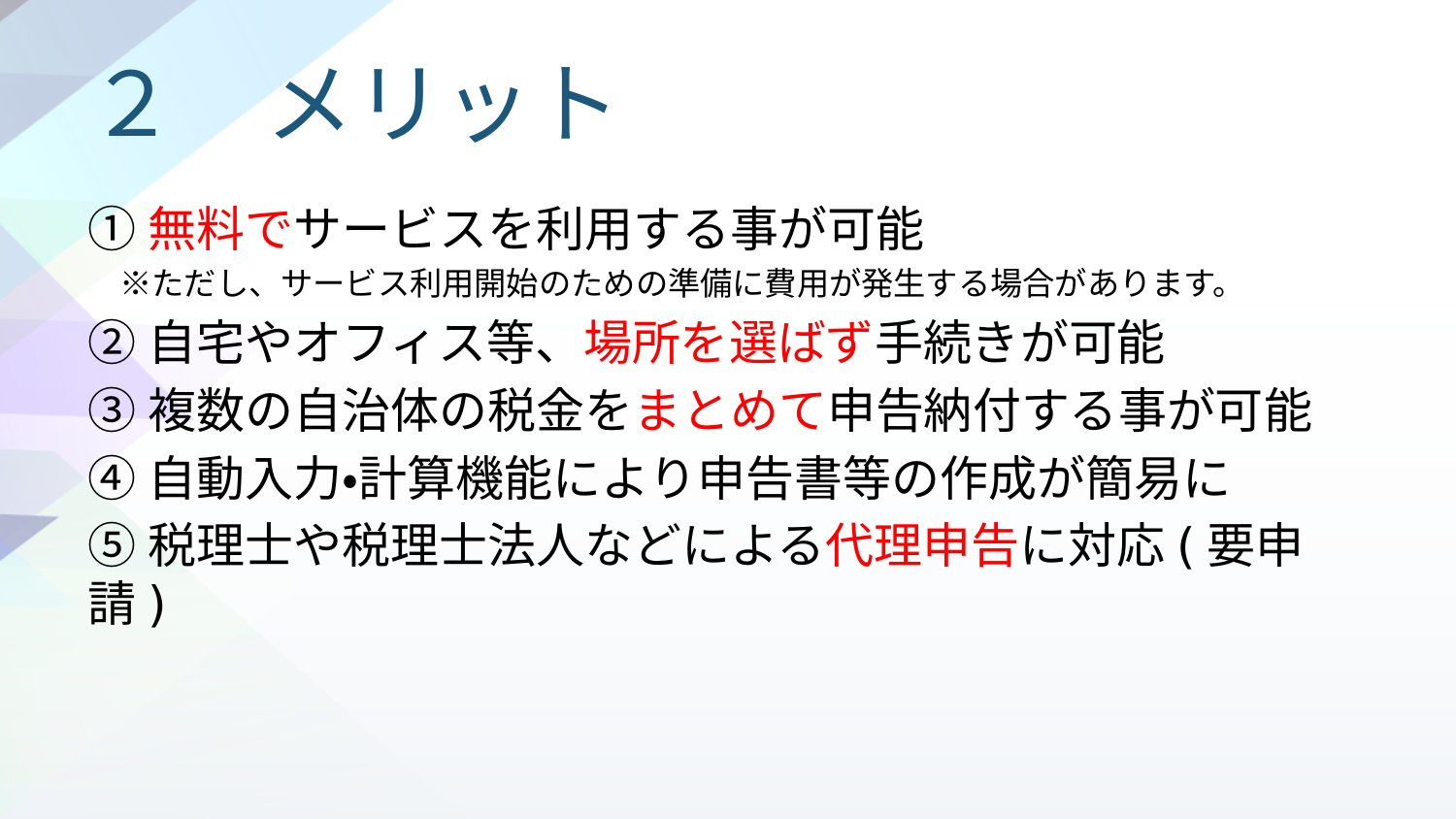

# ２　メリット
①無料でサービスを利用する事が可能
　※ただし、サービス利用開始のための準備に費用が発生する場合があります。
②自宅やオフィス等、場所を選ばず手続きが可能
③複数の自治体の税金をまとめて申告納付する事が可能
④自動入力・計算機能により申告書等の作成が簡易に
⑤税理士や税理士法人などによる代理申告に対応(要申請)